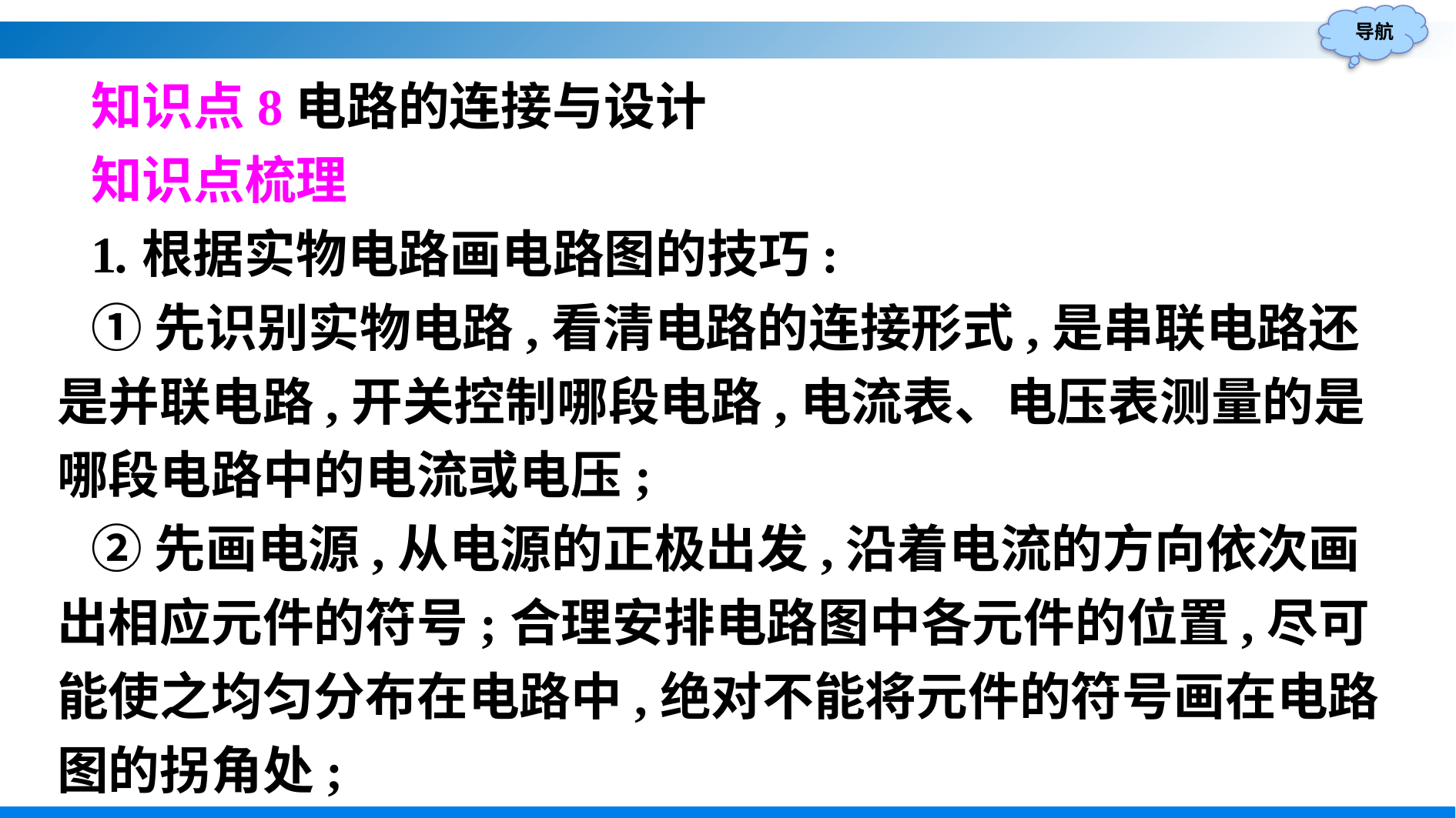

知识点8电路的连接与设计
知识点梳理
1.根据实物电路画电路图的技巧:
①先识别实物电路,看清电路的连接形式,是串联电路还是并联电路,开关控制哪段电路,电流表、电压表测量的是哪段电路中的电流或电压;
②先画电源,从电源的正极出发,沿着电流的方向依次画出相应元件的符号;合理安排电路图中各元件的位置,尽可能使之均匀分布在电路中,绝对不能将元件的符号画在电路图的拐角处;